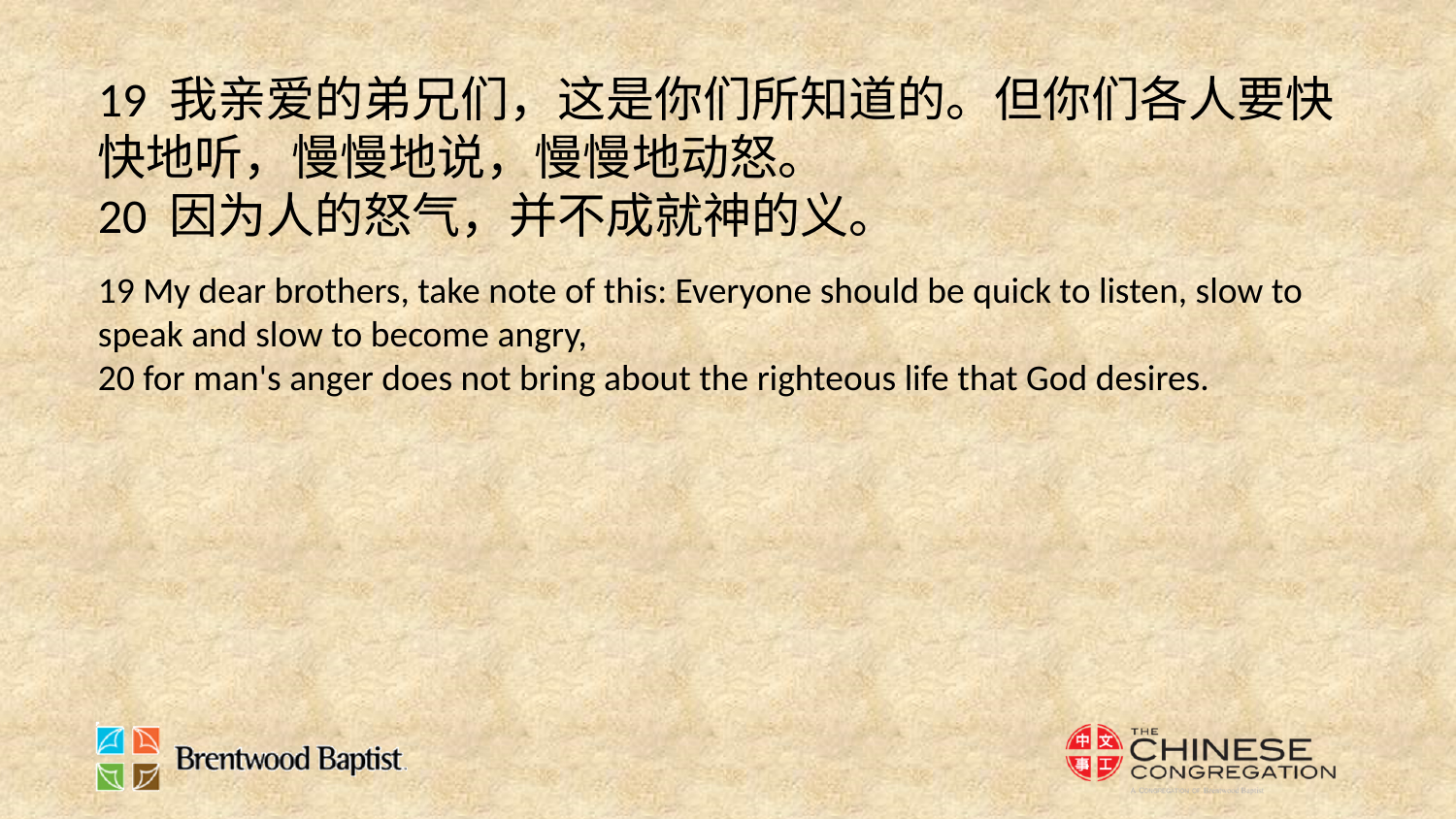

19 我亲爱的弟兄们，这是你们所知道的。但你们各人要快快地听，慢慢地说，慢慢地动怒。
20 因为人的怒气，并不成就神的义。

19 My dear brothers, take note of this: Everyone should be quick to listen, slow to speak and slow to become angry,
20 for man's anger does not bring about the righteous life that God desires.